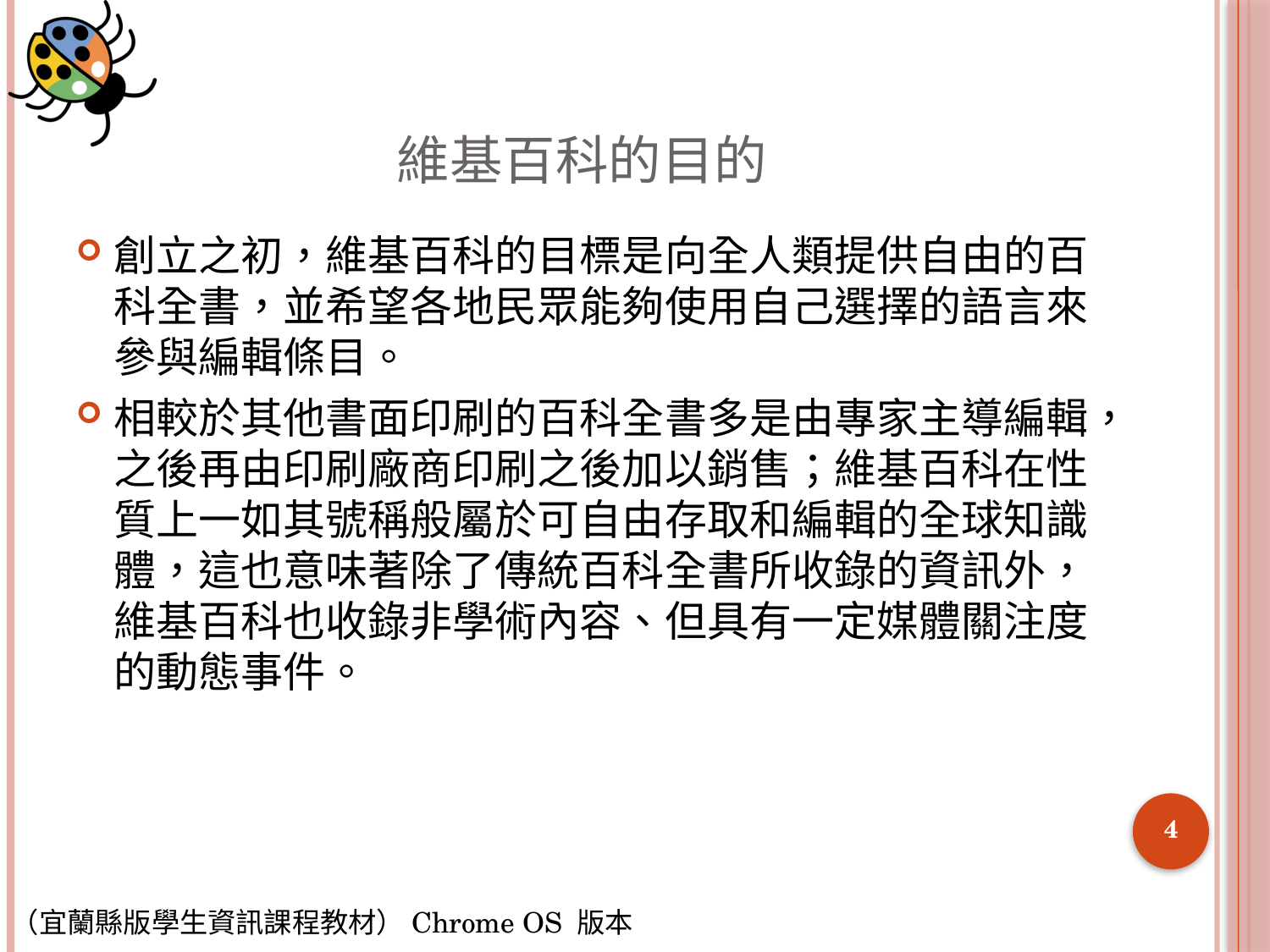

# 維基百科的目的
創立之初，維基百科的目標是向全人類提供自由的百科全書，並希望各地民眾能夠使用自己選擇的語言來參與編輯條目。
相較於其他書面印刷的百科全書多是由專家主導編輯，之後再由印刷廠商印刷之後加以銷售；維基百科在性質上一如其號稱般屬於可自由存取和編輯的全球知識體，這也意味著除了傳統百科全書所收錄的資訊外，維基百科也收錄非學術內容、但具有一定媒體關注度的動態事件。
4